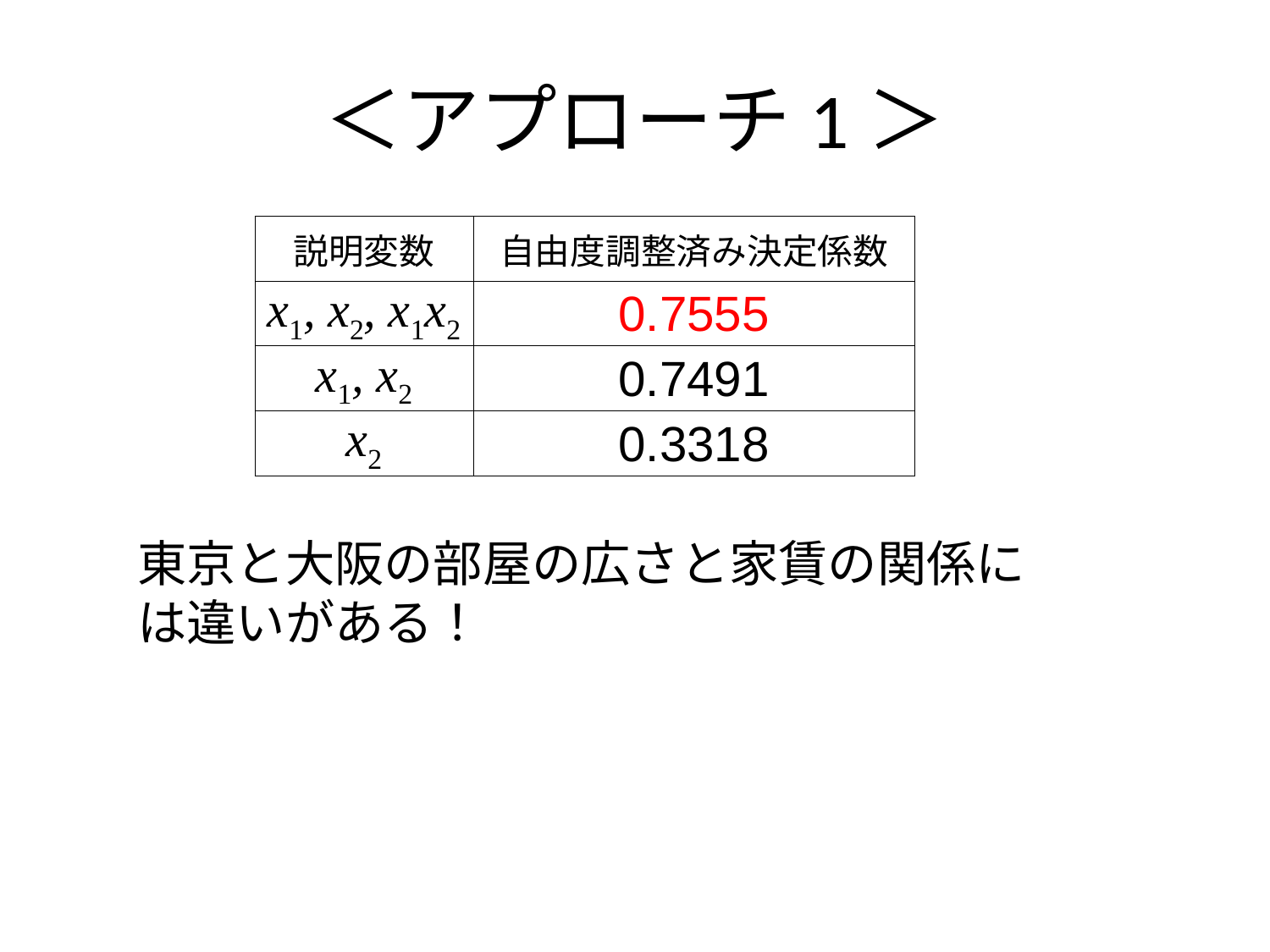

# ＜アプローチ1＞
| 説明変数 | 自由度調整済み決定係数 |
| --- | --- |
| x1, x2, x1x2 | 0.7555 |
| x1, x2 | 0.7491 |
| x2 | 0.3318 |
東京と大阪の部屋の広さと家賃の関係には違いがある！